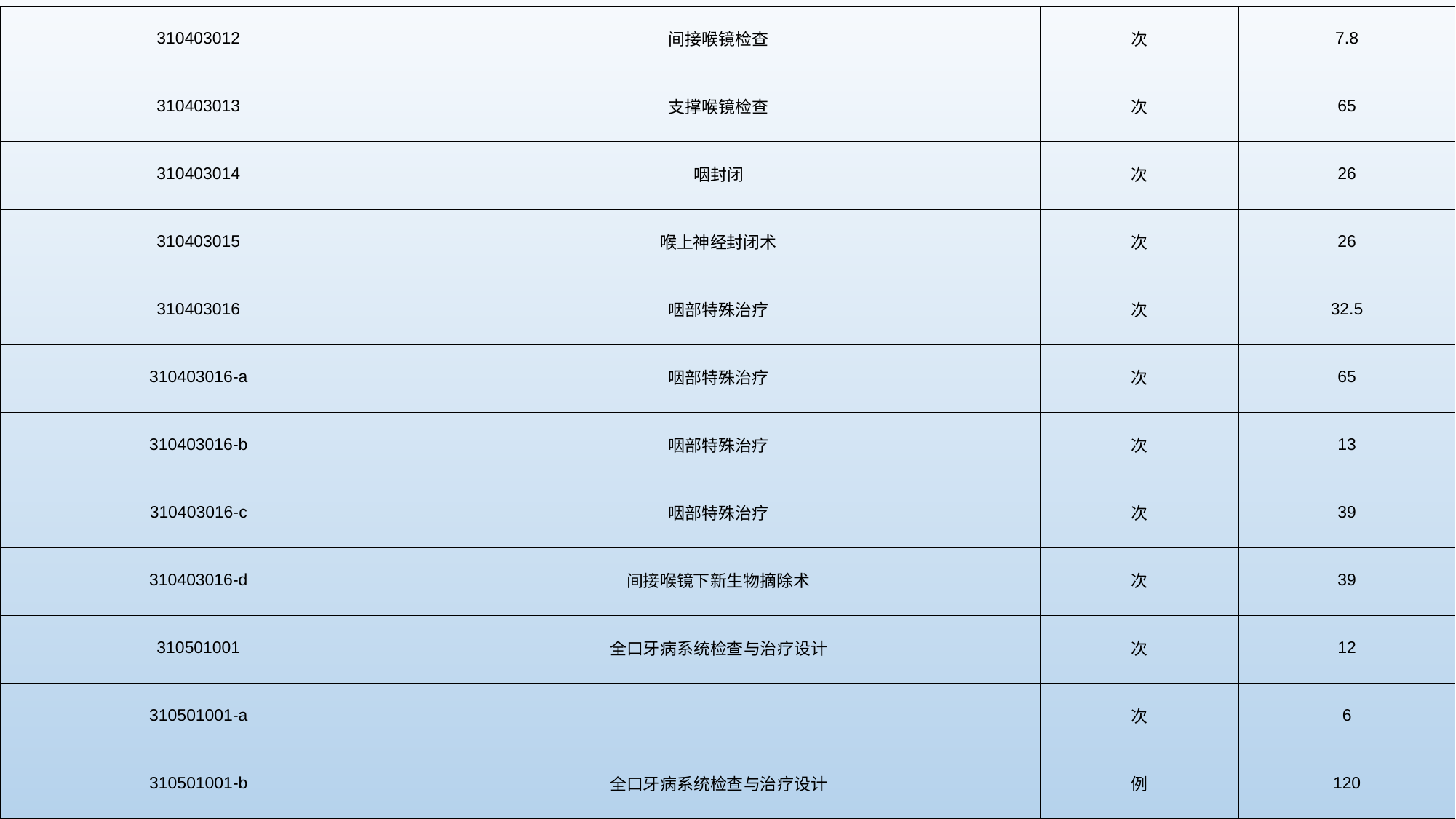

| 310403012 | 间接喉镜检查 | 次 | 7.8 |
| --- | --- | --- | --- |
| 310403013 | 支撑喉镜检查 | 次 | 65 |
| 310403014 | 咽封闭 | 次 | 26 |
| 310403015 | 喉上神经封闭术 | 次 | 26 |
| 310403016 | 咽部特殊治疗 | 次 | 32.5 |
| 310403016-a | 咽部特殊治疗 | 次 | 65 |
| 310403016-b | 咽部特殊治疗 | 次 | 13 |
| 310403016-c | 咽部特殊治疗 | 次 | 39 |
| 310403016-d | 间接喉镜下新生物摘除术 | 次 | 39 |
| 310501001 | 全口牙病系统检查与治疗设计 | 次 | 12 |
| 310501001-a |  | 次 | 6 |
| 310501001-b | 全口牙病系统检查与治疗设计 | 例 | 120 |